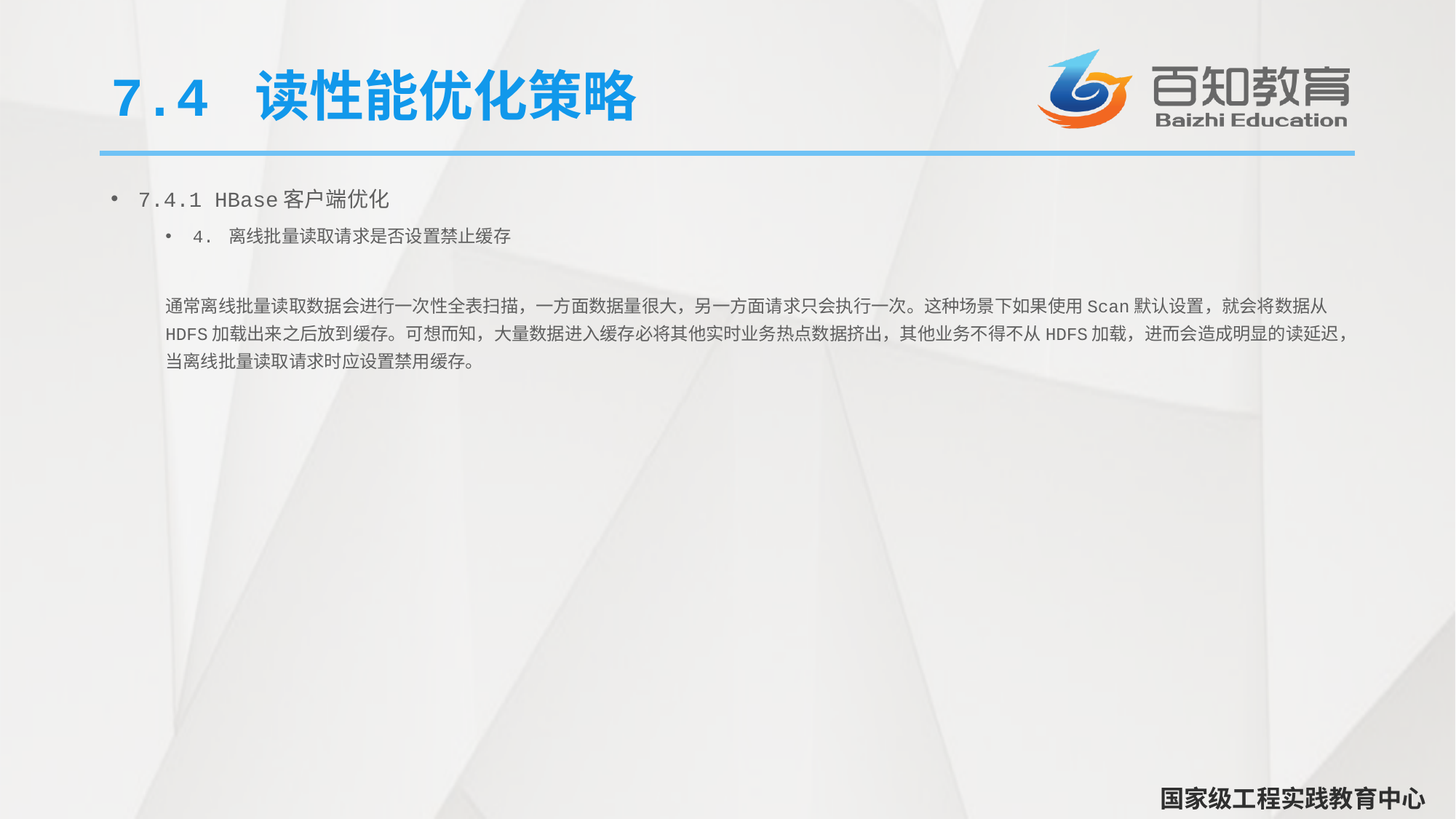

# 7.4 读性能优化策略
7.4.1 HBase客户端优化
4. 离线批量读取请求是否设置禁止缓存

通常离线批量读取数据会进行一次性全表扫描，一方面数据量很大，另一方面请求只会执行一次。这种场景下如果使用Scan默认设置，就会将数据从HDFS加载出来之后放到缓存。可想而知，大量数据进入缓存必将其他实时业务热点数据挤出，其他业务不得不从HDFS加载，进而会造成明显的读延迟，当离线批量读取请求时应设置禁用缓存。